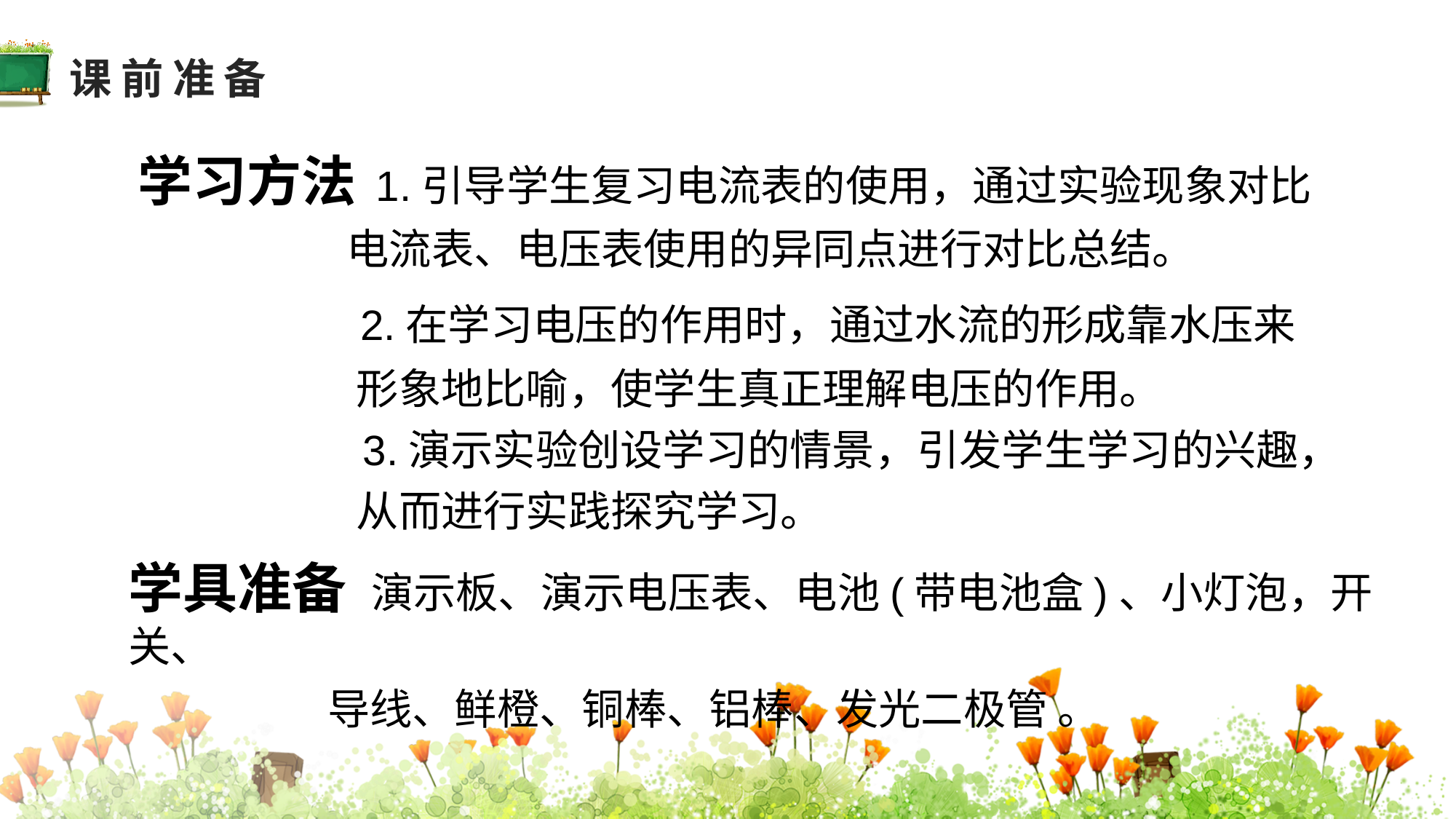

课前准备
学习方法 1.引导学生复习电流表的使用，通过实验现象对比
                     电流表、电压表使用的异同点进行对比总结。
                2.在学习电压的作用时，通过水流的形成靠水压来
                      形象地比喻，使学生真正理解电压的作用。
                   3.演示实验创设学习的情景，引发学生学习的兴趣，
                      从而进行实践探究学习。
教学分析
学具准备  演示板、演示电压表、电池(带电池盒)、小灯泡，开关、
                    导线、鲜橙、铜棒、铝棒、发光二极管 。